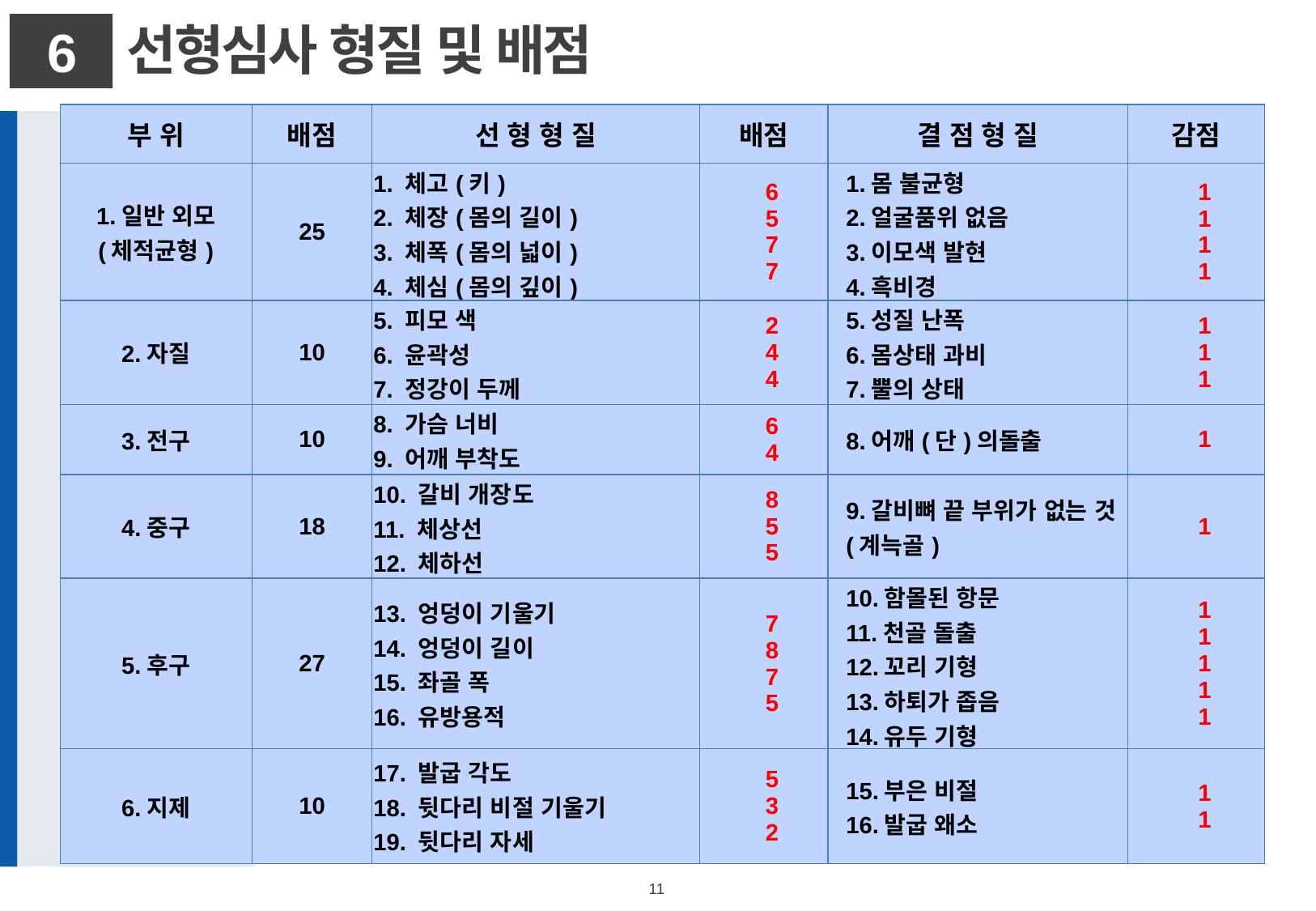

선형심사 형질 및 배점
6
| 부 위 | 배점 | 선 형 형 질 | 배점 | 결 점 형 질 | 감점 |
| --- | --- | --- | --- | --- | --- |
| 1.일반 외모 (체적균형) | 25 | 1. 체고(키) 2. 체장(몸의 길이) 3. 체폭(몸의 넓이) 4. 체심(몸의 깊이) | 6 5 7 7 | 1.몸 불균형 2.얼굴품위 없음 3.이모색 발현 4.흑비경 | 1 1 1 1 |
| 2.자질 | 10 | 5. 피모 색 6. 윤곽성 7. 정강이 두께 | 2 4 4 | 5.성질 난폭 6.몸상태 과비 7.뿔의 상태 | 1 1 1 |
| 3.전구 | 10 | 8. 가슴 너비 9. 어깨 부착도 | 6 4 | 8.어깨(단)의돌출 | 1 |
| 4.중구 | 18 | 10. 갈비 개장도 11. 체상선 12. 체하선 | 8 5 5 | 9.갈비뼈 끝 부위가 없는 것(계늑골) | 1 |
| 5.후구 | 27 | 13. 엉덩이 기울기 14. 엉덩이 길이 15. 좌골 폭 16. 유방용적 | 7 8 7 5 | 10.함몰된 항문 11.천골 돌출 12.꼬리 기형 13.하퇴가 좁음 14.유두 기형 | 1 1 1 1 1 |
| 6.지제 | 10 | 17. 발굽 각도 18. 뒷다리 비절 기울기 19. 뒷다리 자세 | 5 3 2 | 15.부은 비절 16.발굽 왜소 | 1 1 |
11